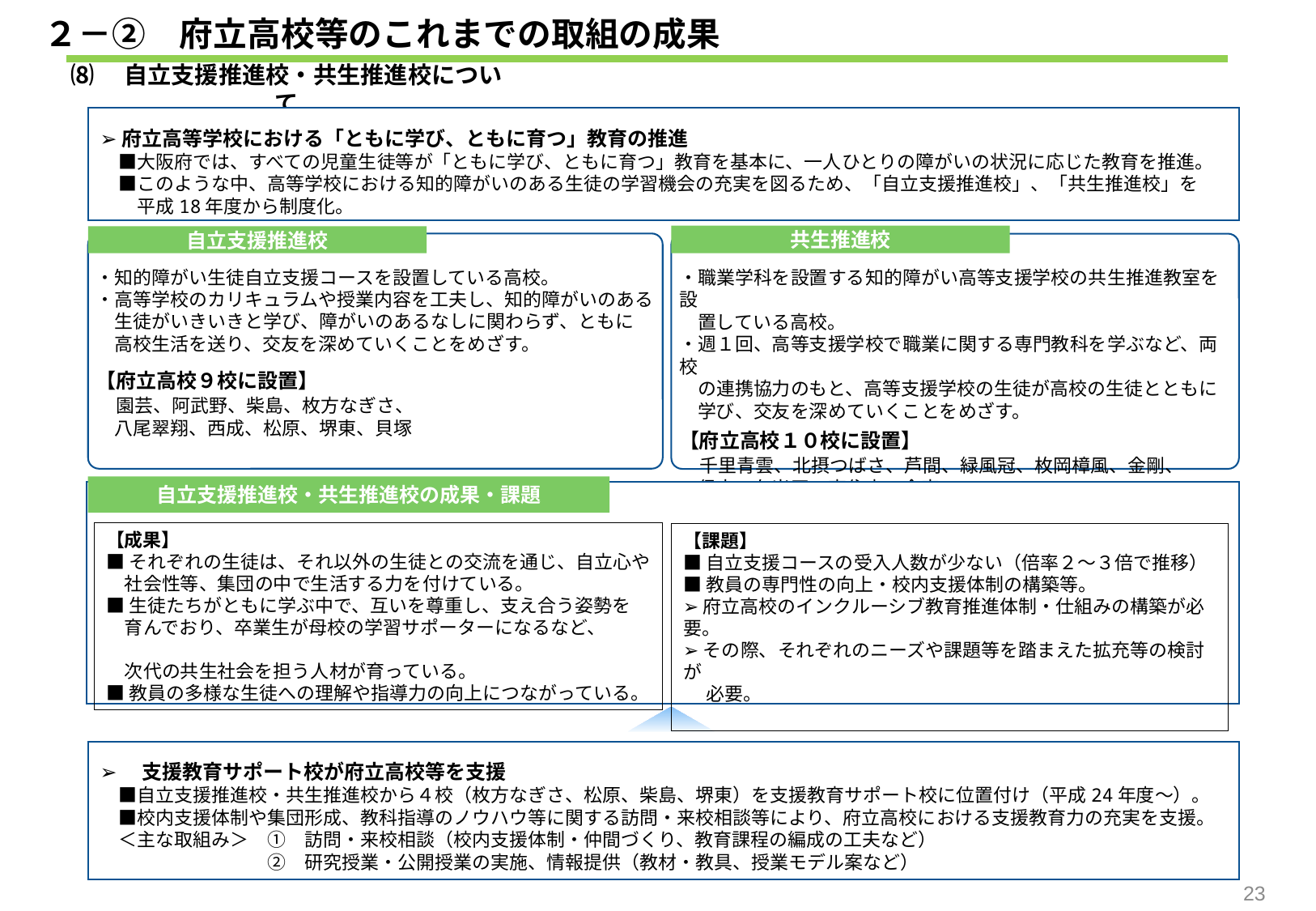

２－②　府立高校等のこれまでの取組の成果
⑻　自立支援推進校・共生推進校について
➢府立高等学校における「ともに学び、ともに育つ」教育の推進
　■大阪府では、すべての児童生徒等が「ともに学び、ともに育つ」教育を基本に、一人ひとりの障がいの状況に応じた教育を推進。
　■このような中、高等学校における知的障がいのある生徒の学習機会の充実を図るため、「自立支援推進校」、「共生推進校」を
　　平成18年度から制度化。
共生推進校
自立支援推進校

・知的障がい生徒自立支援コースを設置している高校。
・高等学校のカリキュラムや授業内容を工夫し、知的障がいのある
　生徒がいきいきと学び、障がいのあるなしに関わらず、ともに
　高校生活を送り、交友を深めていくことをめざす。

【府立高校９校に設置】
　園芸、阿武野、柴島、枚方なぎさ、
　八尾翠翔、西成、松原、堺東、貝塚

・職業学科を設置する知的障がい高等支援学校の共生推進教室を設
　置している高校。
・週１回、高等支援学校で職業に関する専門教科を学ぶなど、両校
　の連携協力のもと、高等支援学校の生徒が高校の生徒とともに
　学び、交友を深めていくことをめざす。

【府立高校１０校に設置】
　千里青雲、北摂つばさ、芦間、緑風冠、枚岡樟風、金剛、
　信太、久米田、東住吉、今宮
自立支援推進校・共生推進校の成果・課題

【成果】
■それぞれの生徒は、それ以外の生徒との交流を通じ、自立心や
　社会性等、集団の中で生活する力を付けている。
■生徒たちがともに学ぶ中で、互いを尊重し、支え合う姿勢を
　育んでおり、卒業生が母校の学習サポーターになるなど、
　次代の共生社会を担う人材が育っている。
■教員の多様な生徒への理解や指導力の向上につながっている。
【課題】
■自立支援コースの受入人数が少ない（倍率２～３倍で推移）
■教員の専門性の向上・校内支援体制の構築等。
➢府立高校のインクルーシブ教育推進体制・仕組みの構築が必要。
➢その際、それぞれのニーズや課題等を踏まえた拡充等の検討が
　 必要。

➢　支援教育サポート校が府立高校等を支援
　■自立支援推進校・共生推進校から４校（枚方なぎさ、松原、柴島、堺東）を支援教育サポート校に位置付け（平成24年度～）。
　■校内支援体制や集団形成、教科指導のノウハウ等に関する訪問・来校相談等により、府立高校における支援教育力の充実を支援。
　＜主な取組み＞　①　訪問・来校相談（校内支援体制・仲間づくり、教育課程の編成の工夫など）
　　　　　　　　　②　研究授業・公開授業の実施、情報提供（教材・教具、授業モデル案など）
23